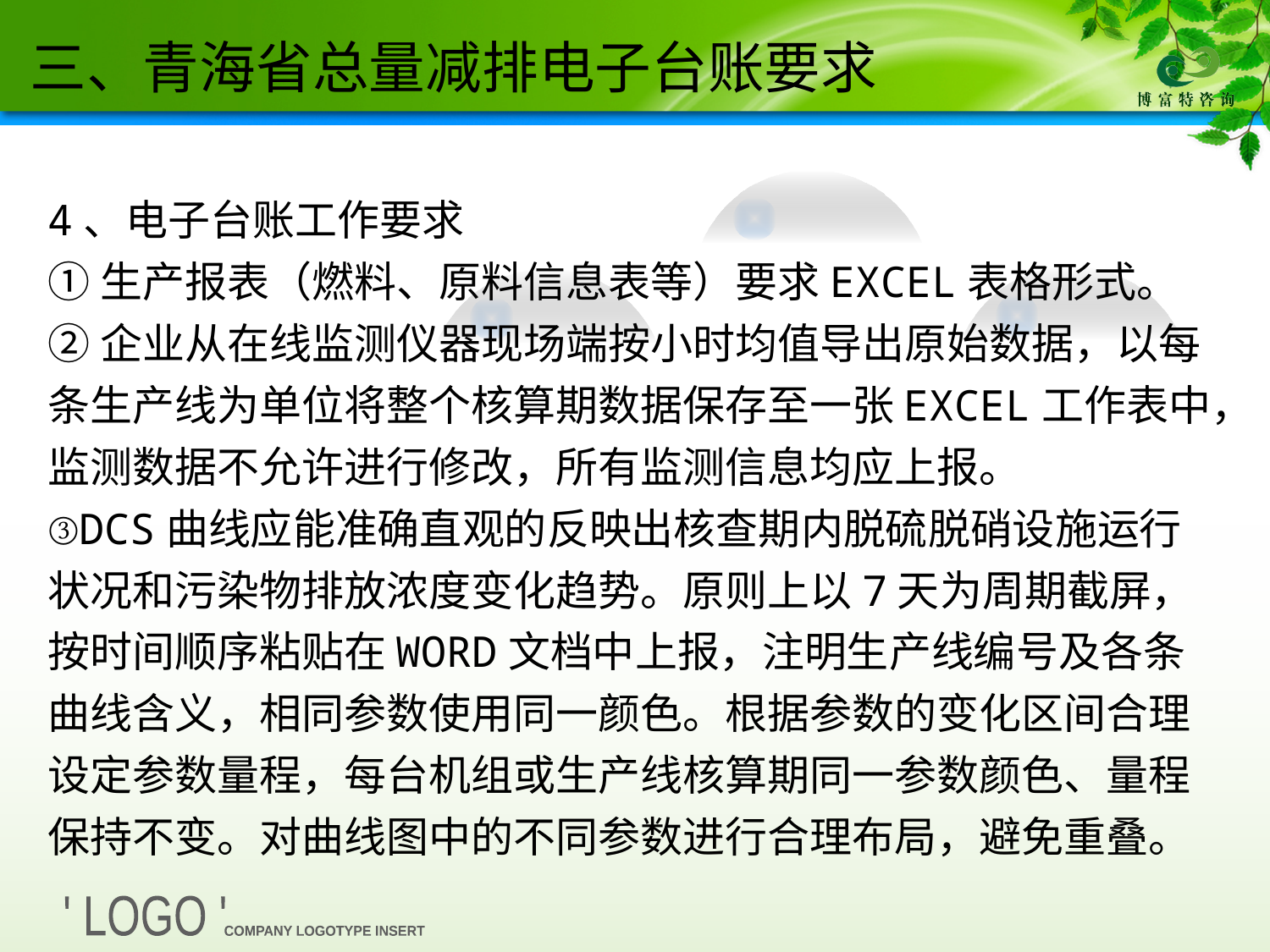

三、青海省总量减排电子台账要求

4、电子台账工作要求
①生产报表（燃料、原料信息表等）要求EXCEL表格形式。
②企业从在线监测仪器现场端按小时均值导出原始数据，以每条生产线为单位将整个核算期数据保存至一张EXCEL工作表中，监测数据不允许进行修改，所有监测信息均应上报。
③DCS曲线应能准确直观的反映出核查期内脱硫脱硝设施运行状况和污染物排放浓度变化趋势。原则上以7天为周期截屏，按时间顺序粘贴在WORD文档中上报，注明生产线编号及各条曲线含义，相同参数使用同一颜色。根据参数的变化区间合理设定参数量程，每台机组或生产线核算期同一参数颜色、量程保持不变。对曲线图中的不同参数进行合理布局，避免重叠。